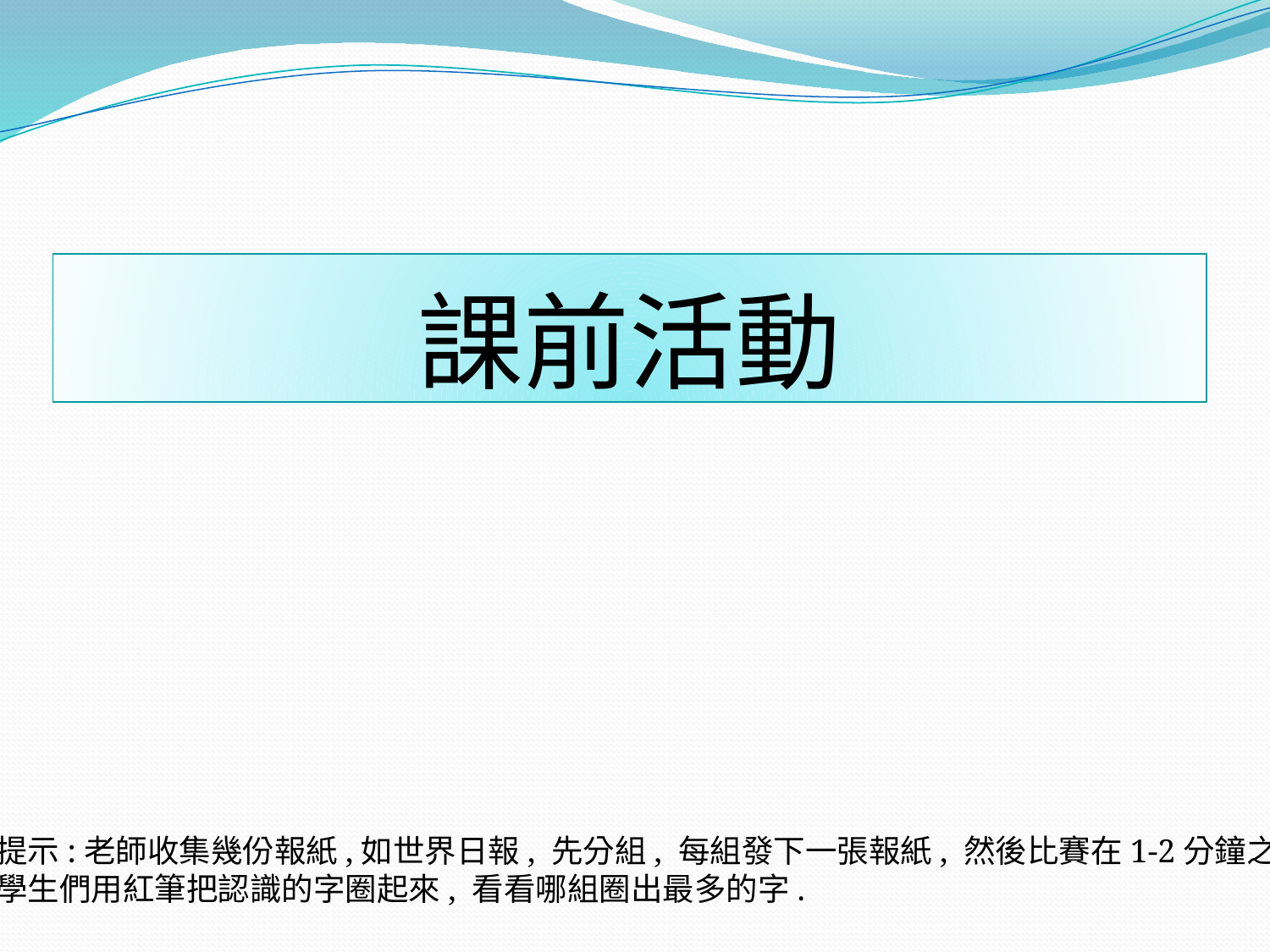

# 課前活動
提示:老師收集幾份報紙,如世界日報, 先分組, 每組發下一張報紙, 然後比賽在1-2分鐘之內,
學生們用紅筆把認識的字圈起來, 看看哪組圈出最多的字.